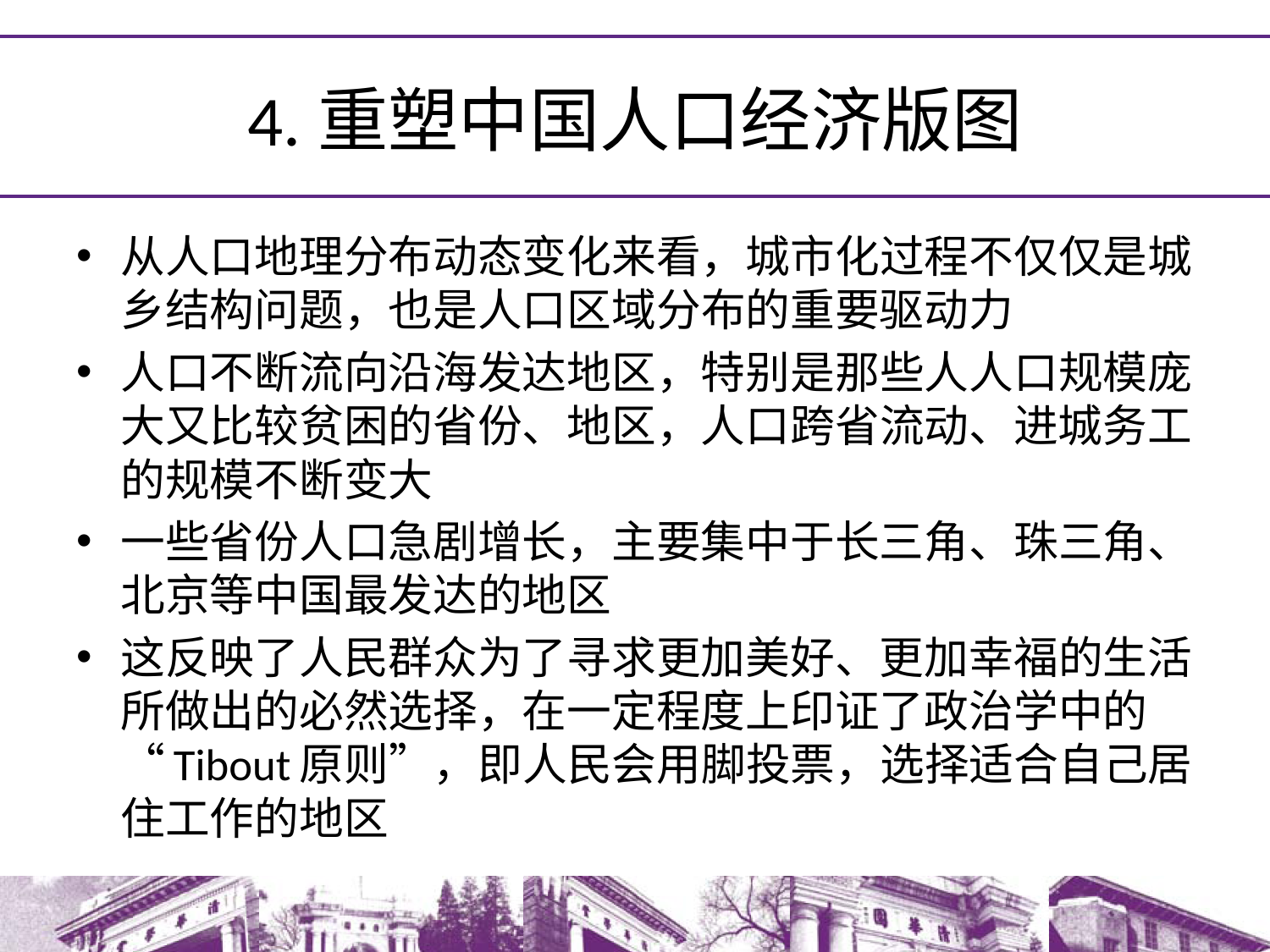

# 4.重塑中国人口经济版图
从人口地理分布动态变化来看，城市化过程不仅仅是城乡结构问题，也是人口区域分布的重要驱动力
人口不断流向沿海发达地区，特别是那些人人口规模庞大又比较贫困的省份、地区，人口跨省流动、进城务工的规模不断变大
一些省份人口急剧增长，主要集中于长三角、珠三角、北京等中国最发达的地区
这反映了人民群众为了寻求更加美好、更加幸福的生活所做出的必然选择，在一定程度上印证了政治学中的“Tibout原则”，即人民会用脚投票，选择适合自己居住工作的地区